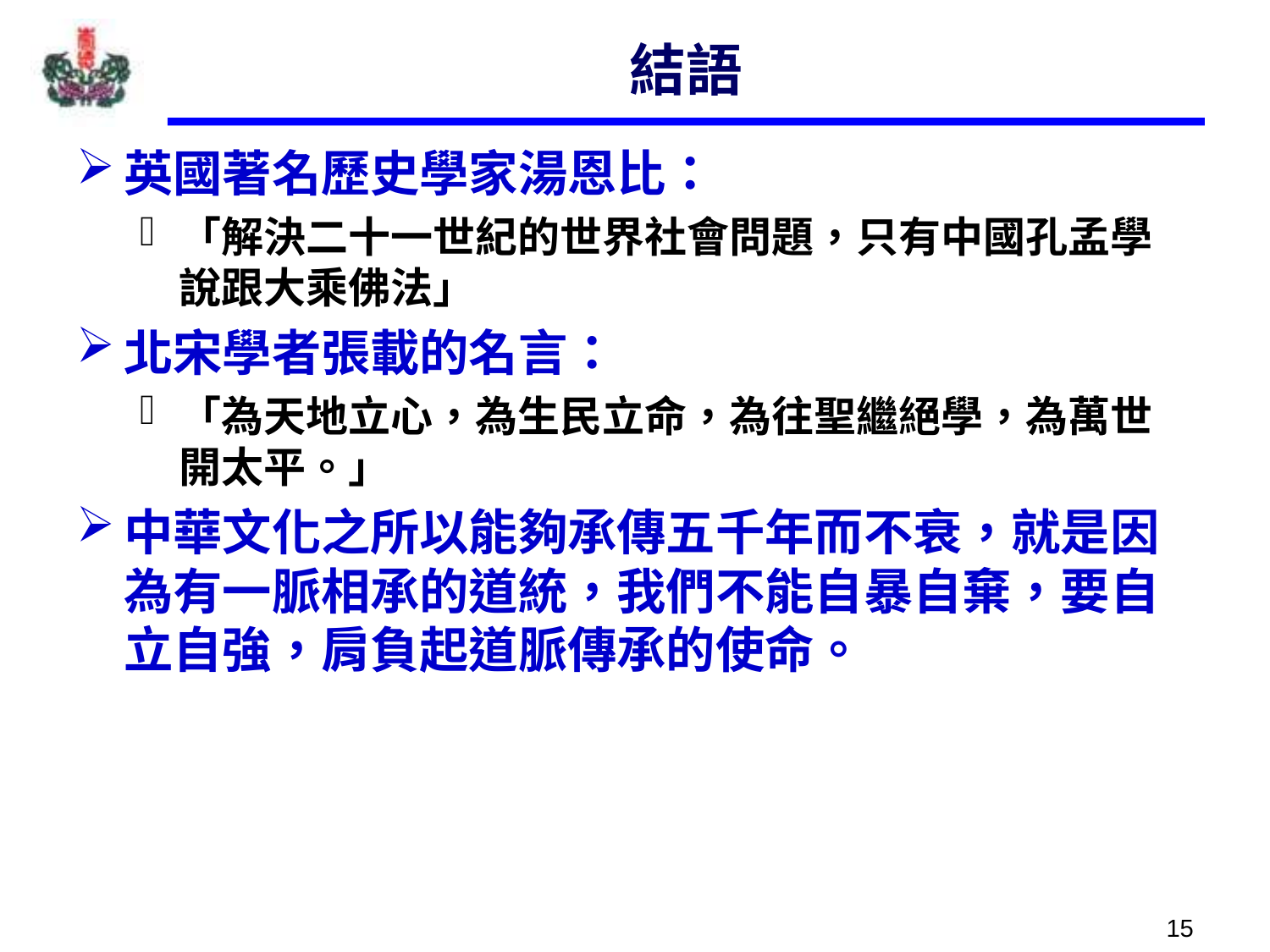

# 結語
英國著名歷史學家湯恩比：
「解決二十一世紀的世界社會問題，只有中國孔孟學說跟大乘佛法」
北宋學者張載的名言：
「為天地立心，為生民立命，為往聖繼絕學，為萬世開太平。」
中華文化之所以能夠承傳五千年而不衰，就是因為有一脈相承的道統，我們不能自暴自棄，要自立自強，肩負起道脈傳承的使命。
15